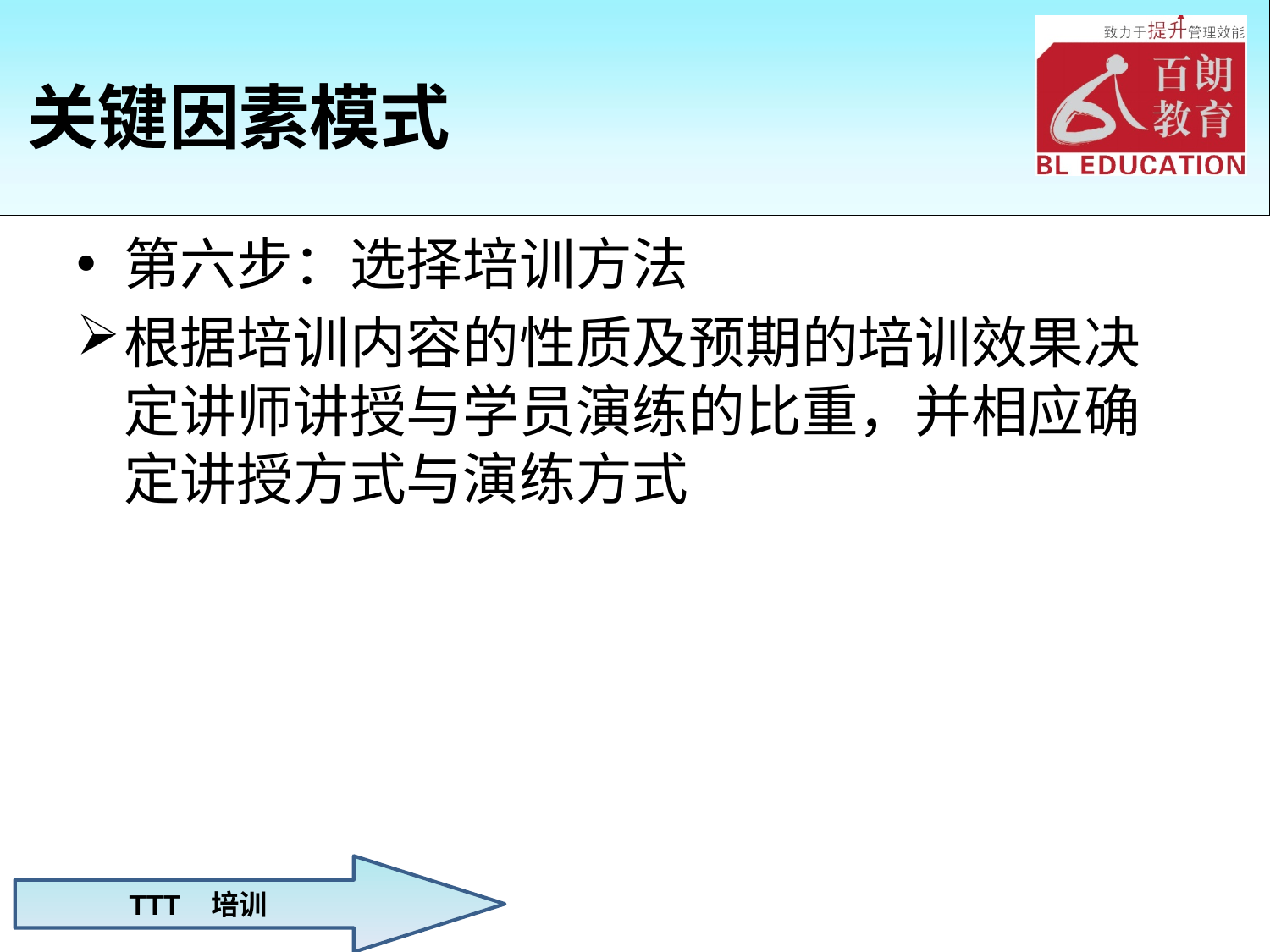

# 关键因素模式
第六步：选择培训方法
根据培训内容的性质及预期的培训效果决定讲师讲授与学员演练的比重，并相应确定讲授方式与演练方式